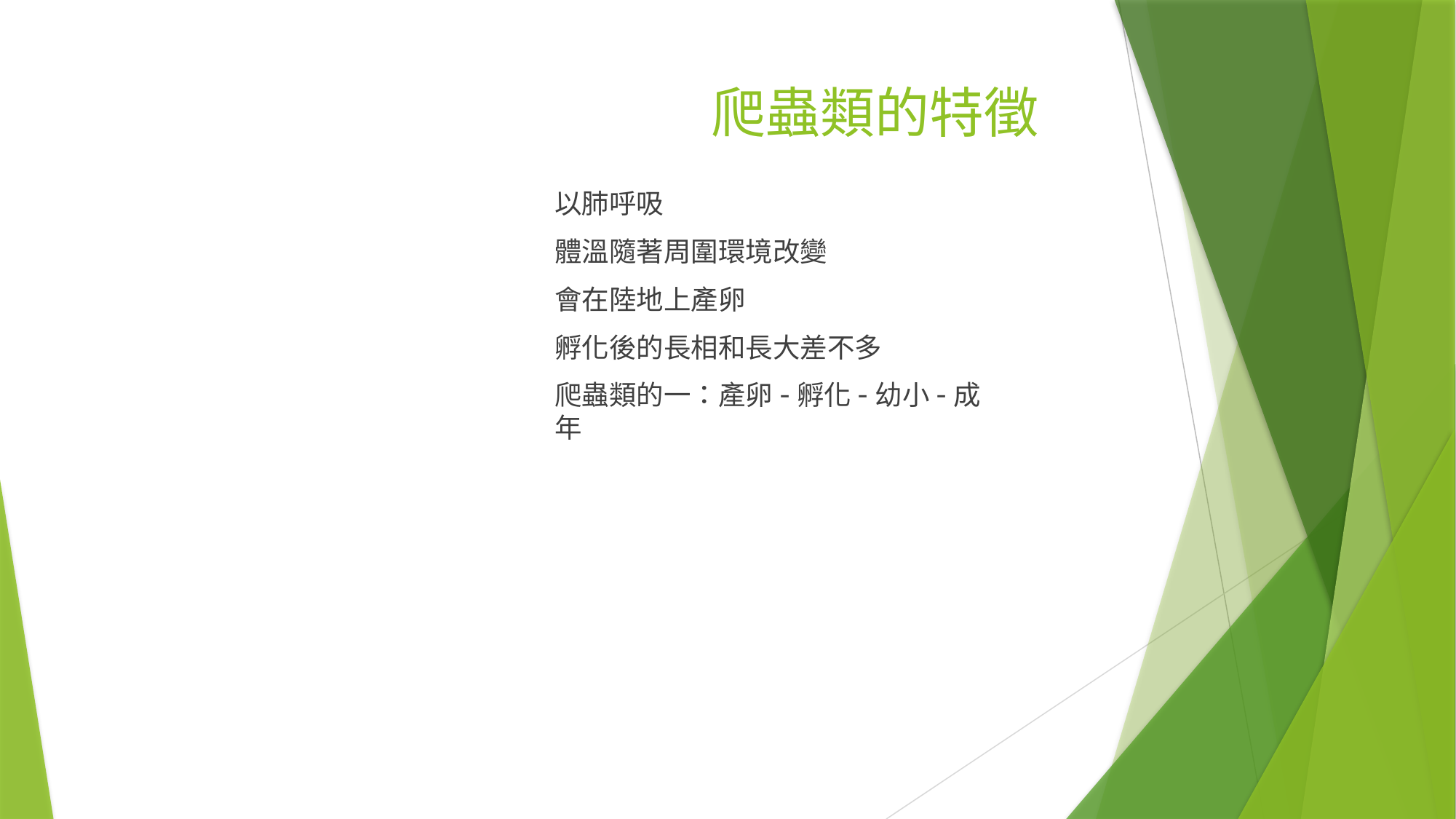

# 爬蟲類的特徵
以肺呼吸
體溫隨著周圍環境改變
會在陸地上產卵
孵化後的長相和長大差不多
爬蟲類的一：產卵-孵化-幼小-成年